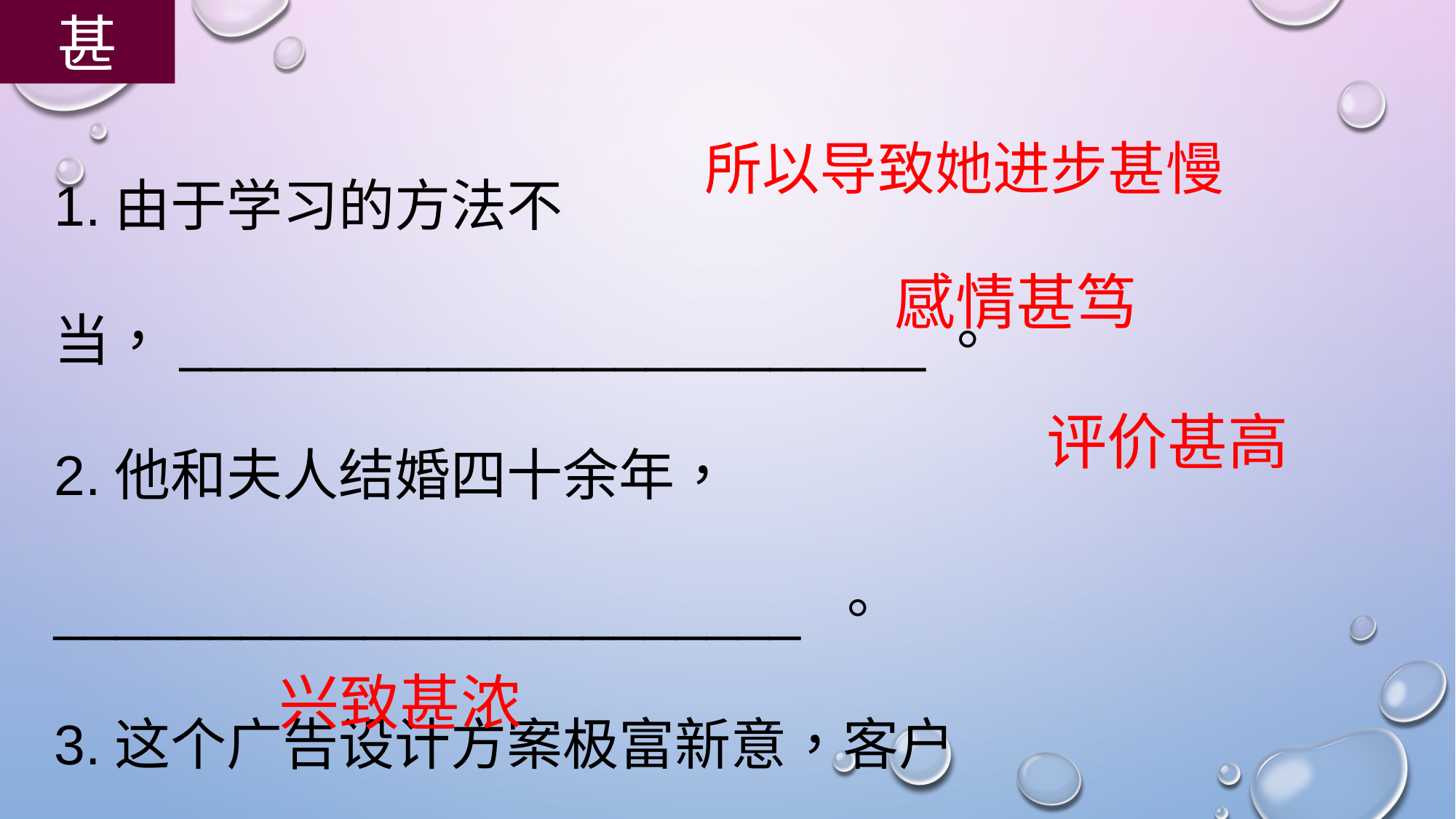

甚
1.由于学习的方法不当，________________________。
2.他和夫人结婚四十余年， ________________________ 。
3.这个广告设计方案极富新意，客户__________________。
4.在故宫珍宝馆，爷爷仔细欣赏着那些精美的文物，
   ________________________毫无倦意。
所以导致她进步甚慢
感情甚笃
评价甚高
兴致甚浓